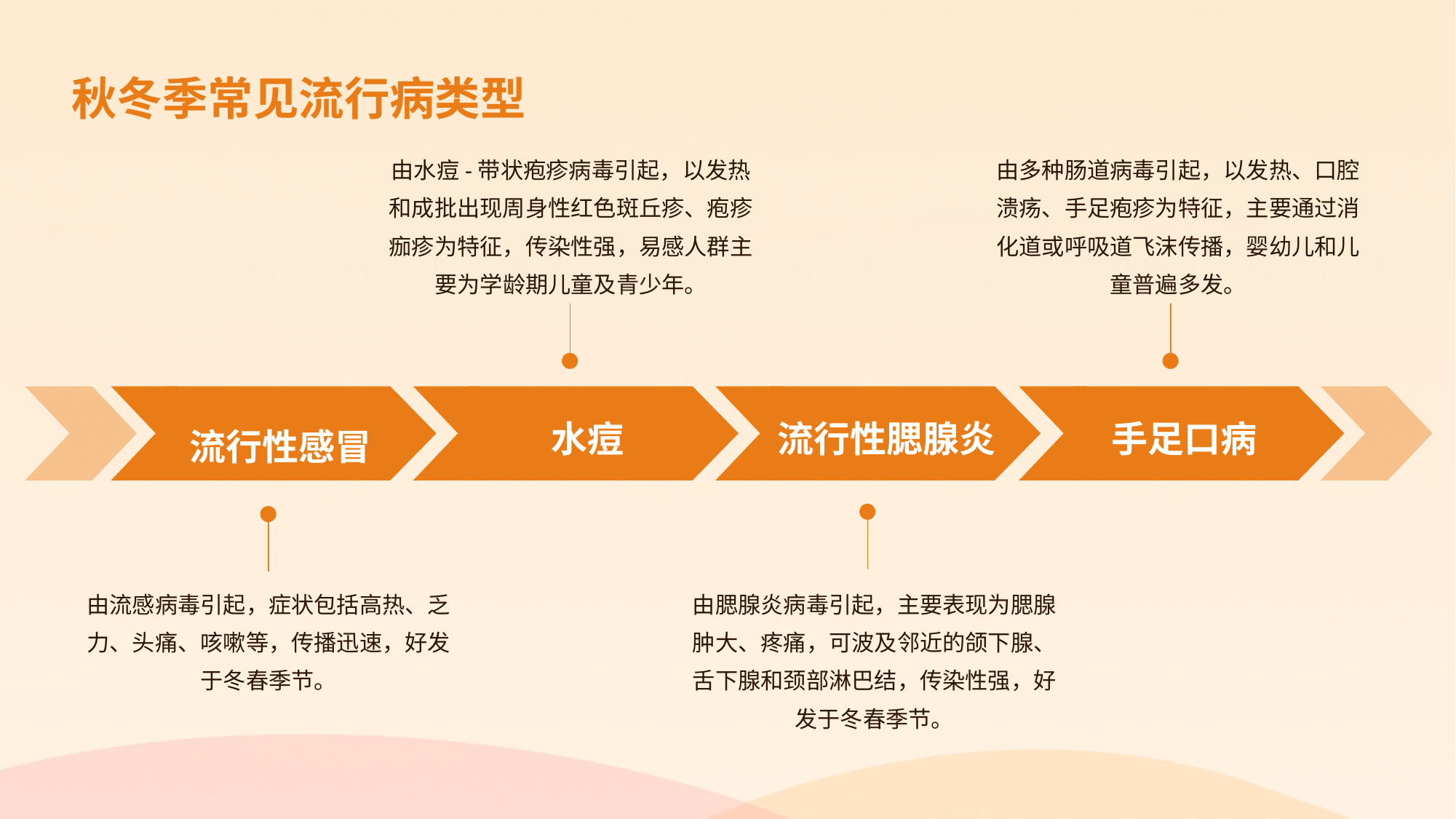

秋冬季常见流行病类型
由水痘-带状疱疹病毒引起，以发热和成批出现周身性红色斑丘疹、疱疹痂疹为特征，传染性强，易感人群主要为学龄期儿童及青少年。
由多种肠道病毒引起，以发热、口腔溃疡、手足疱疹为特征，主要通过消化道或呼吸道飞沫传播，婴幼儿和儿童普遍多发。

流行性感冒
水痘
流行性腮腺炎
手足口病

由流感病毒引起，症状包括高热、乏力、头痛、咳嗽等，传播迅速，好发于冬春季节。
由腮腺炎病毒引起，主要表现为腮腺肿大、疼痛，可波及邻近的颌下腺、舌下腺和颈部淋巴结，传染性强，好发于冬春季节。